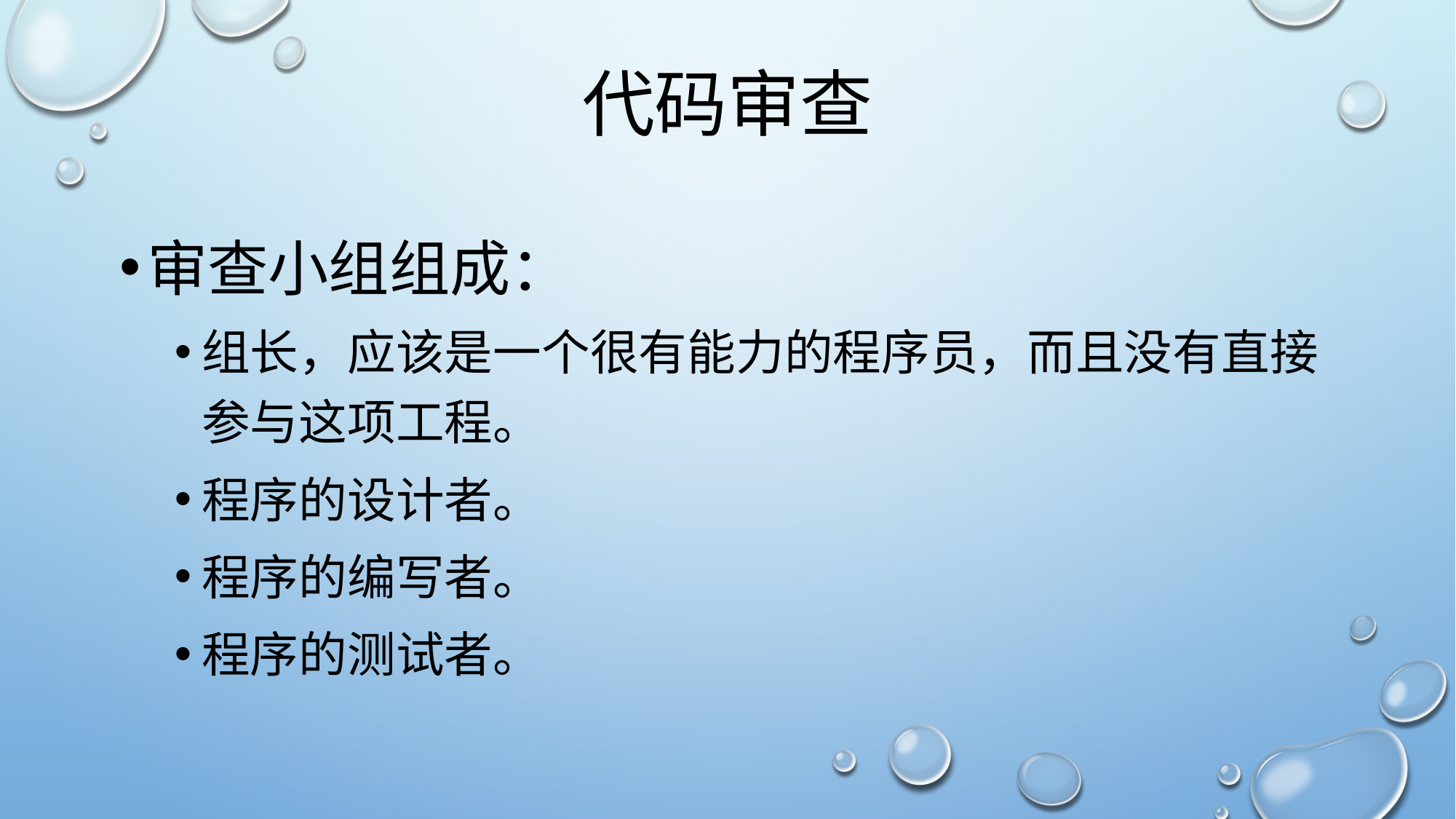

# 代码审查
审查小组组成：
组长，应该是一个很有能力的程序员，而且没有直接参与这项工程。
程序的设计者。
程序的编写者。
程序的测试者。